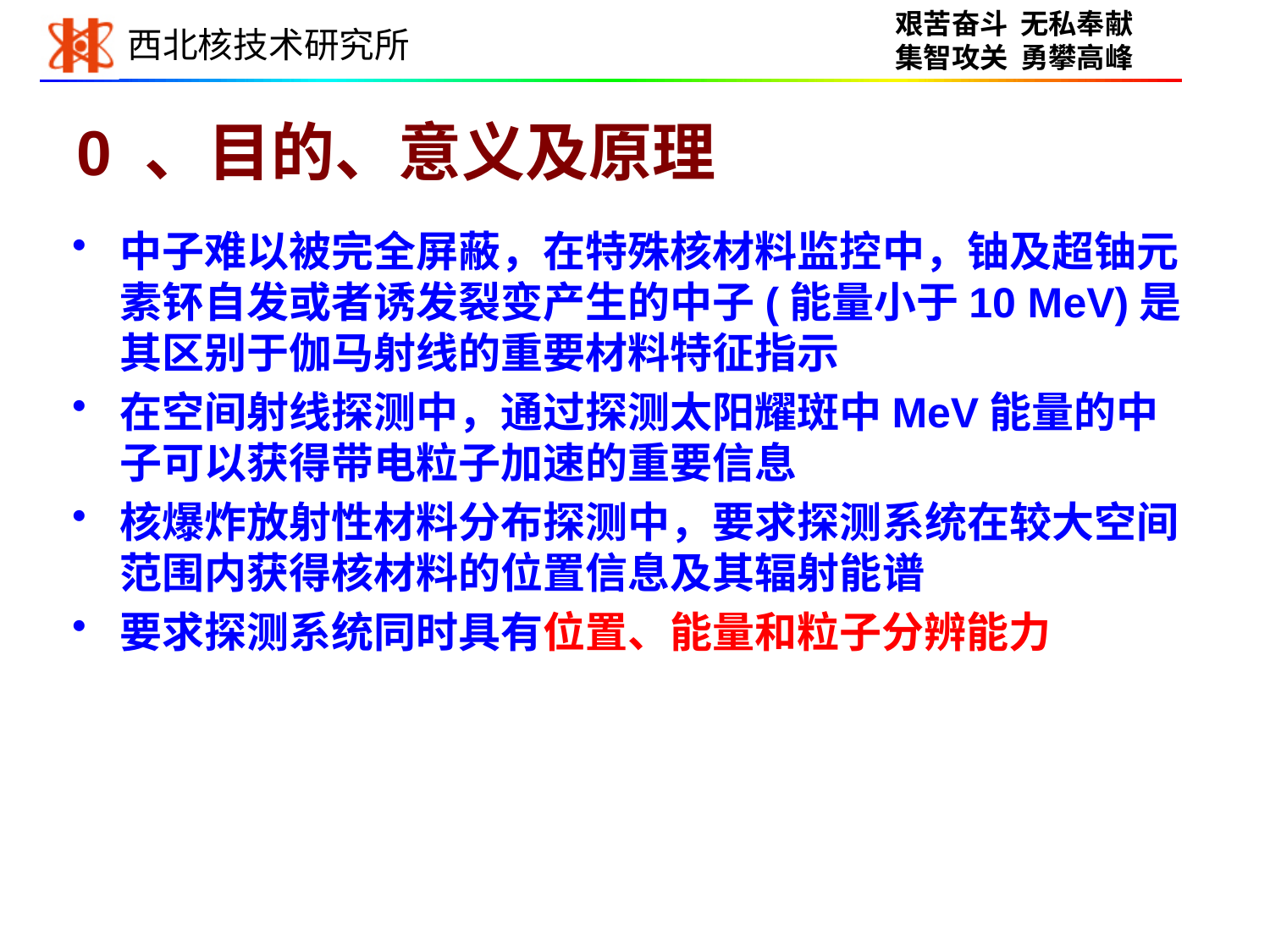

# 0 、目的、意义及原理
中子难以被完全屏蔽，在特殊核材料监控中，铀及超铀元素钚自发或者诱发裂变产生的中子(能量小于10 MeV)是其区别于伽马射线的重要材料特征指示
在空间射线探测中，通过探测太阳耀斑中MeV能量的中子可以获得带电粒子加速的重要信息
核爆炸放射性材料分布探测中，要求探测系统在较大空间范围内获得核材料的位置信息及其辐射能谱
要求探测系统同时具有位置、能量和粒子分辨能力